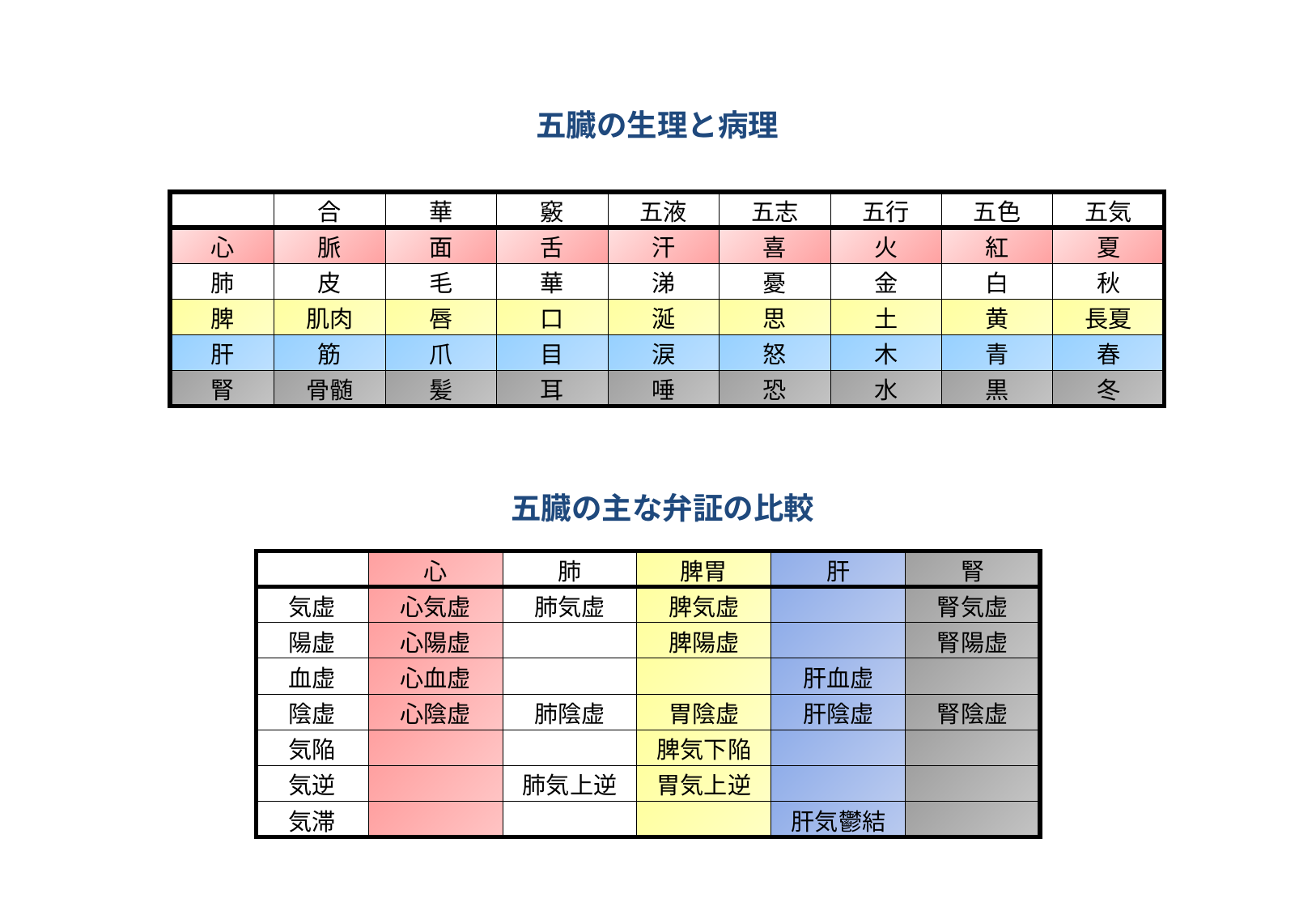

五臓の生理と病理
|  | 合 | 華 | 竅 | 五液 | 五志 | 五行 | 五色 | 五気 |
| --- | --- | --- | --- | --- | --- | --- | --- | --- |
| 心 | 脈 | 面 | 舌 | 汗 | 喜 | 火 | 紅 | 夏 |
| 肺 | 皮 | 毛 | 華 | 涕 | 憂 | 金 | 白 | 秋 |
| 脾 | 肌肉 | 唇 | 口 | 涎 | 思 | 土 | 黄 | 長夏 |
| 肝 | 筋 | 爪 | 目 | 涙 | 怒 | 木 | 青 | 春 |
| 腎 | 骨髄 | 髪 | 耳 | 唾 | 恐 | 水 | 黒 | 冬 |
五臓の主な弁証の比較
|  | 心 | 肺 | 脾胃 | 肝 | 腎 |
| --- | --- | --- | --- | --- | --- |
| 気虚 | 心気虚 | 肺気虚 | 脾気虚 |  | 腎気虚 |
| 陽虚 | 心陽虚 |  | 脾陽虚 |  | 腎陽虚 |
| 血虚 | 心血虚 |  |  | 肝血虚 |  |
| 陰虚 | 心陰虚 | 肺陰虚 | 胃陰虚 | 肝陰虚 | 腎陰虚 |
| 気陥 |  |  | 脾気下陥 |  |  |
| 気逆 |  | 肺気上逆 | 胃気上逆 |  |  |
| 気滞 |  |  |  | 肝気鬱結 |  |